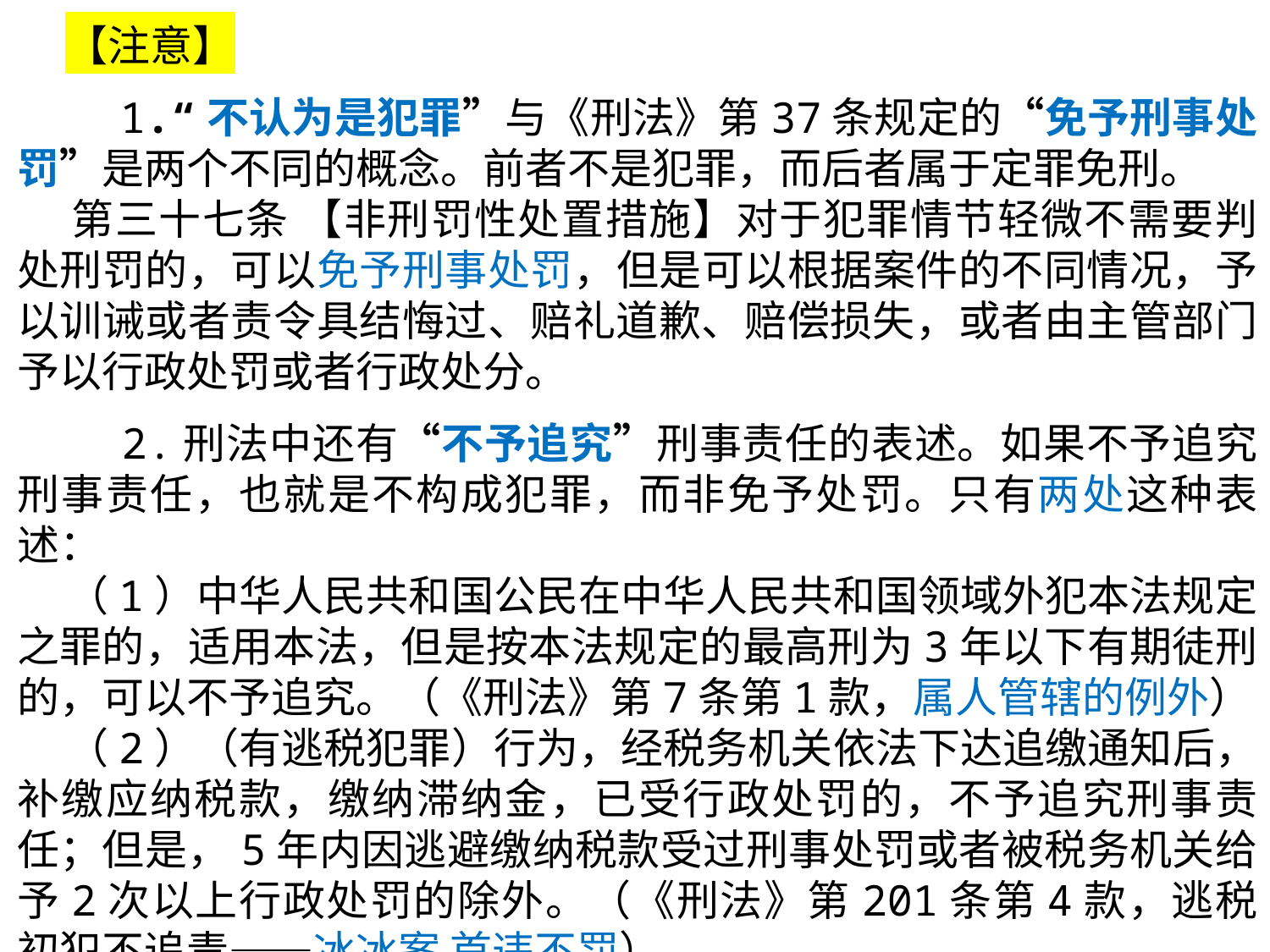

【注意】

    1.“不认为是犯罪”与《刑法》第37条规定的“免予刑事处罚”是两个不同的概念。前者不是犯罪，而后者属于定罪免刑。
    第三十七条 【非刑罚性处置措施】对于犯罪情节轻微不需要判处刑罚的，可以免予刑事处罚，但是可以根据案件的不同情况，予以训诫或者责令具结悔过、赔礼道歉、赔偿损失，或者由主管部门予以行政处罚或者行政处分。

    2.刑法中还有“不予追究”刑事责任的表述。如果不予追究刑事责任，也就是不构成犯罪，而非免予处罚。只有两处这种表述：
    （1）中华人民共和国公民在中华人民共和国领域外犯本法规定之罪的，适用本法，但是按本法规定的最高刑为3年以下有期徒刑的，可以不予追究。（《刑法》第7条第1款，属人管辖的例外）
    （2）（有逃税犯罪）行为，经税务机关依法下达追缴通知后，补缴应纳税款，缴纳滞纳金，已受行政处罚的，不予追究刑事责任；但是，5年内因逃避缴纳税款受过刑事处罚或者被税务机关给予2次以上行政处罚的除外。（《刑法》第201条第4款，逃税初犯不追责——冰冰案 首违不罚）